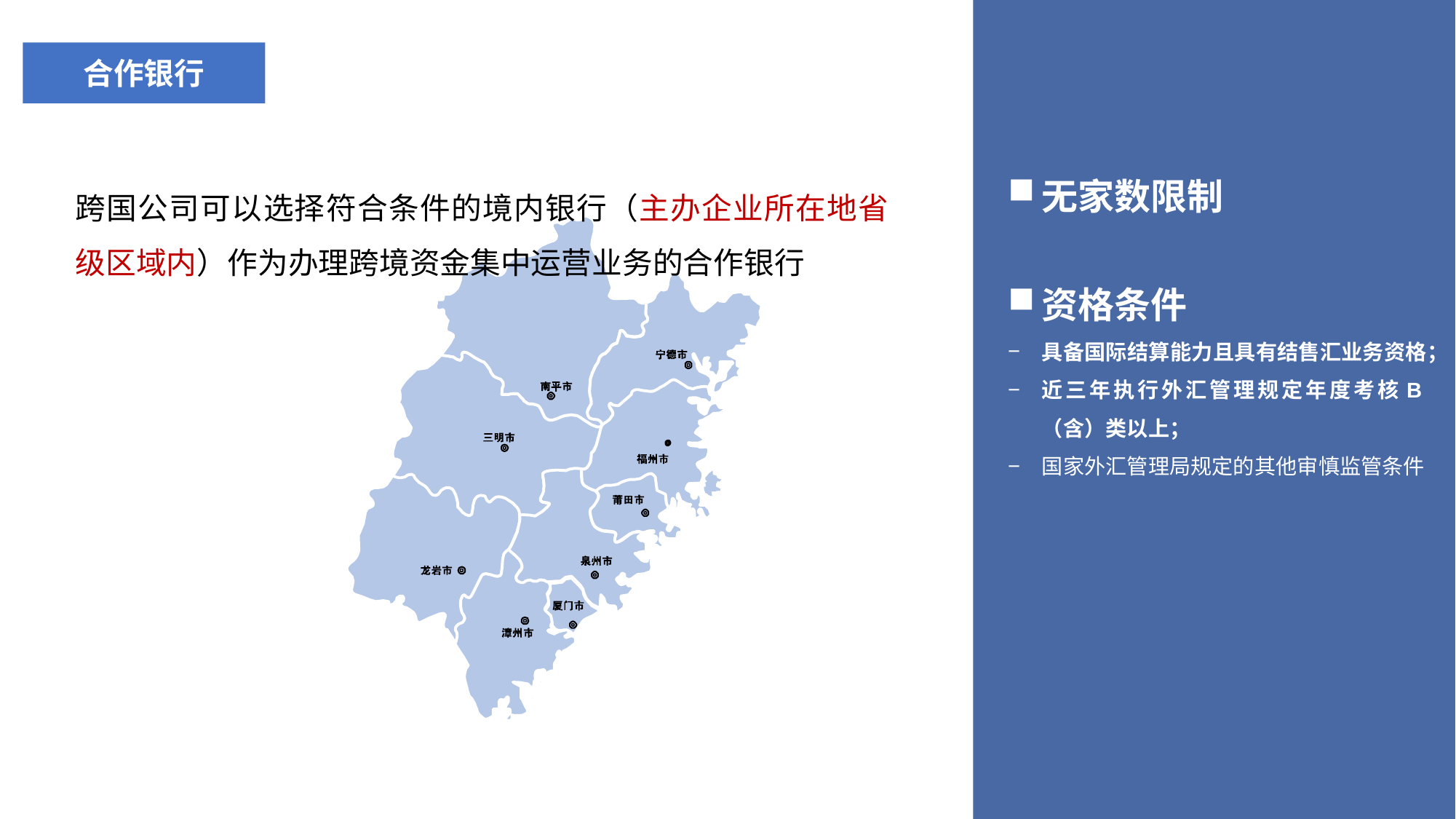

合作银行
无家数限制
跨国公司可以选择符合条件的境内银行（主办企业所在地省级区域内）作为办理跨境资金集中运营业务的合作银行

资格条件
具备国际结算能力且具有结售汇业务资格；
近三年执行外汇管理规定年度考核B（含）类以上；
国家外汇管理局规定的其他审慎监管条件